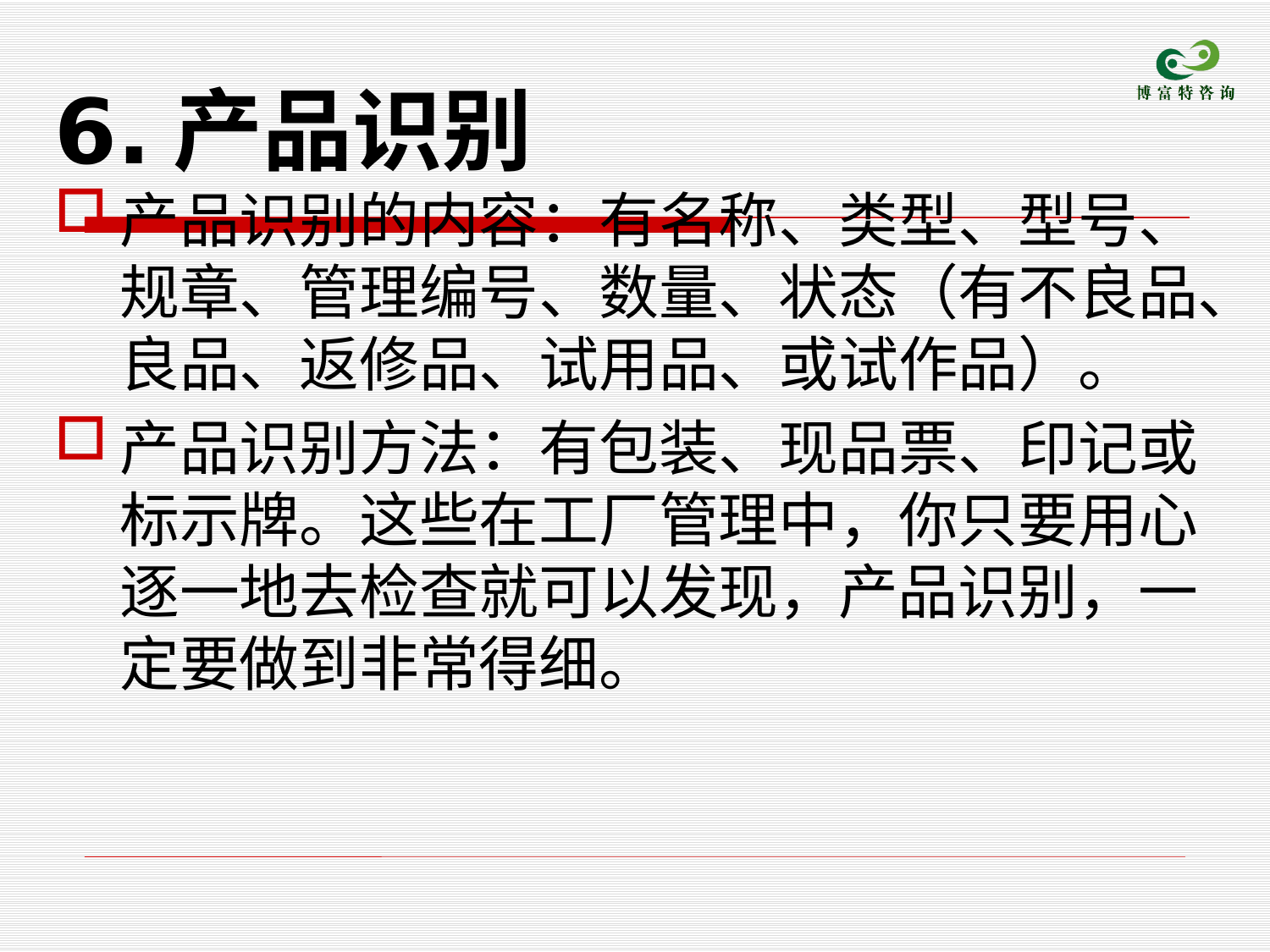

# 6.产品识别
产品识别的内容：有名称、类型、型号、规章、管理编号、数量、状态（有不良品、良品、返修品、试用品、或试作品）。
产品识别方法：有包装、现品票、印记或标示牌。这些在工厂管理中，你只要用心逐一地去检查就可以发现，产品识别，一定要做到非常得细。
512